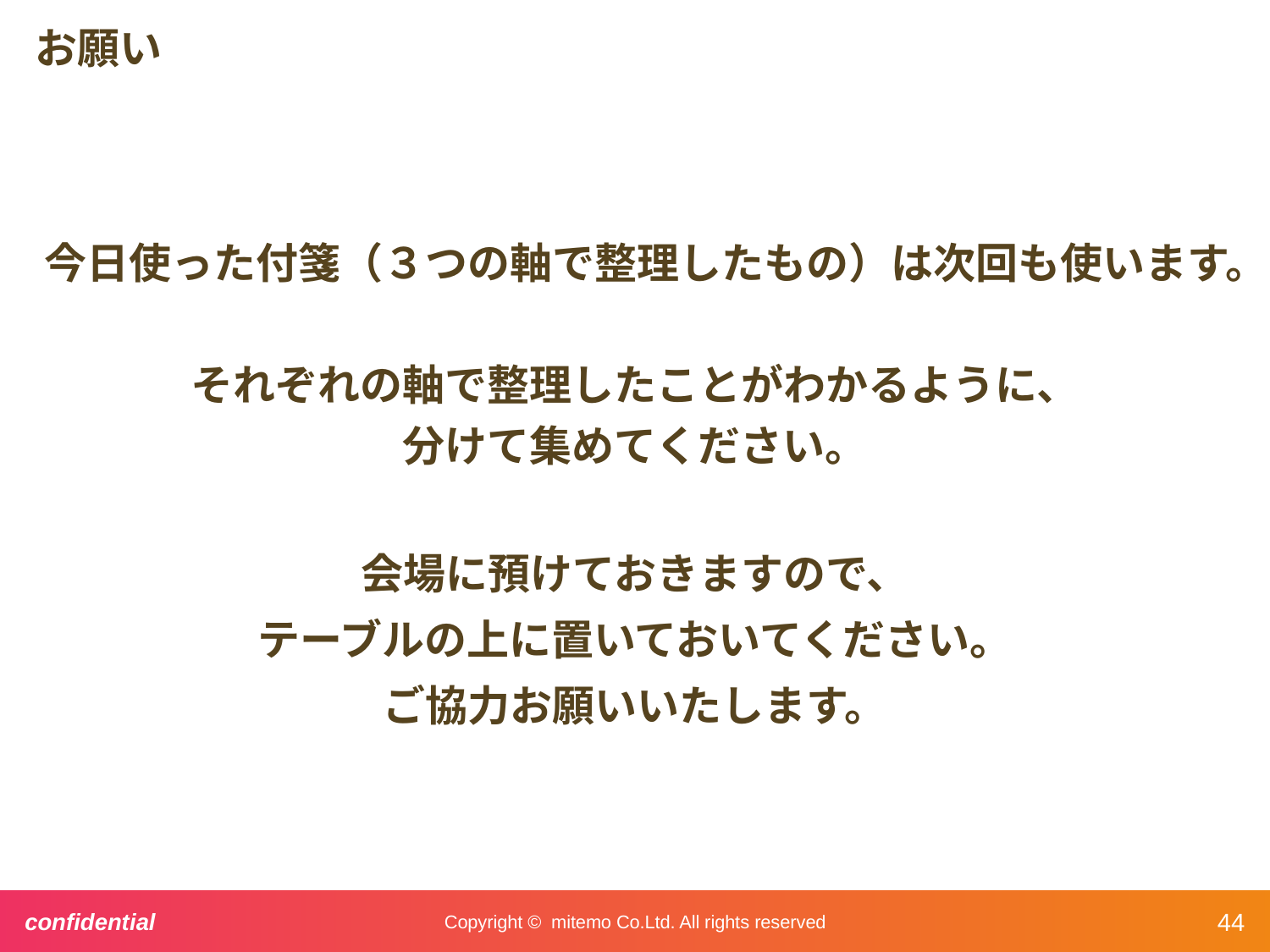

# お願い
今日使った付箋（３つの軸で整理したもの）は次回も使います。
それぞれの軸で整理したことがわかるように、
分けて集めてください。
会場に預けておきますので、
テーブルの上に置いておいてください。
ご協力お願いいたします。